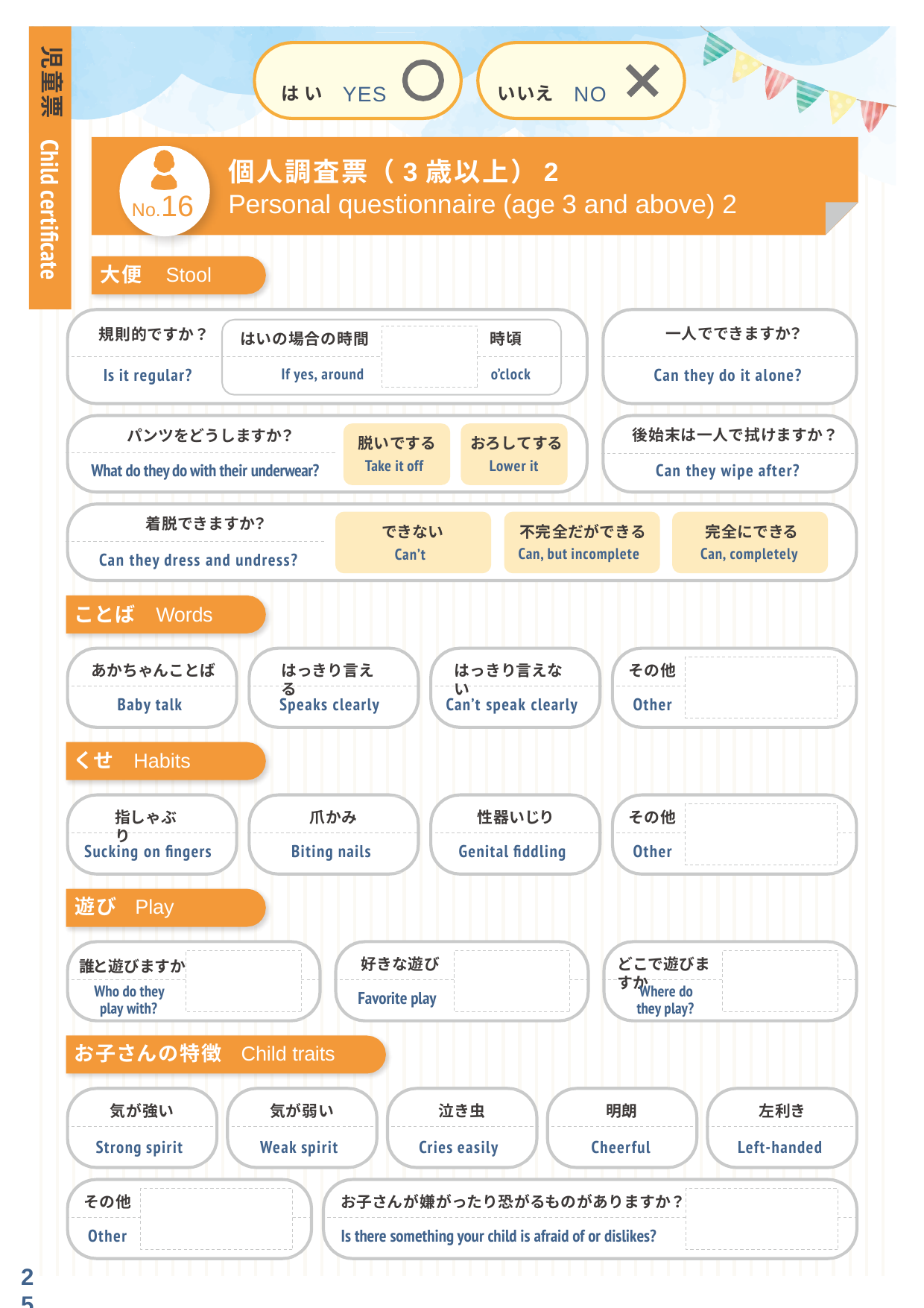

児童票

は い   YES
いいえ NO

Child certificate

個人調査票（3歳以上）2
No.16
Personal questionnaire (age 3 and above) 2
大便	Stool

規則的ですか？

一人でできますか？

はいの場合の時間
時頃

Is it regular?
Can they do it alone?
If yes, around
o’clock

後始末は一人で拭けますか？
パンツをどうしますか？
脱いでする
おろしてする
Take it off
Lower it
What do they do with their underwear?
Can they wipe after?

着脱できますか？
不完全だができる
Can, but incomplete
完全にできる
できない
Can, completely
Can’t
Can they dress and undress?
ことば	Words

あかちゃんことば
はっきり言える
はっきり言えない
その他
Baby talk
Speaks clearly
Can’t speak clearly
Other
くせ	Habits

指しゃぶり
爪かみ
性器いじり
その他
Sucking on fingers
Biting nails
Genital fiddling
Other
遊び	Play

好きな遊び
どこで遊びますか
誰と遊びますか
Who do they  play with?
Where do
Favorite play
they play?

お子さんの特徴
Child traits

気が強い
気が弱い
泣き虫
明朗
左利き
Strong spirit
Weak spirit
Cries easily
Cheerful
Left-handed

その他
お子さんが嫌がったり恐がるものがありますか？
Other
Is there something your child is afraid of or dislikes?
25